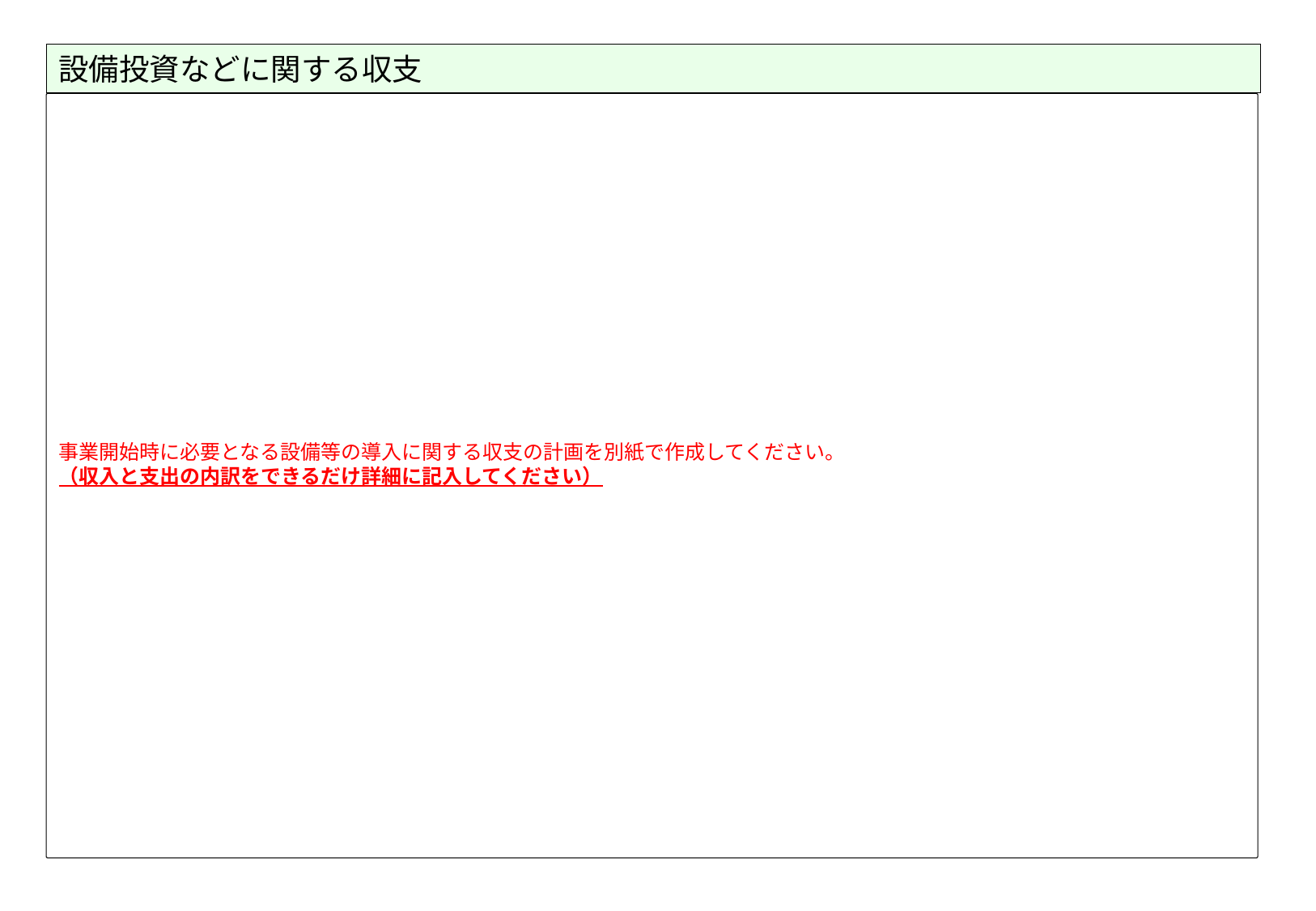

設備投資などに関する収支
事業開始時に必要となる設備等の導入に関する収支の計画を別紙で作成してください。
（収入と支出の内訳をできるだけ詳細に記入してください）